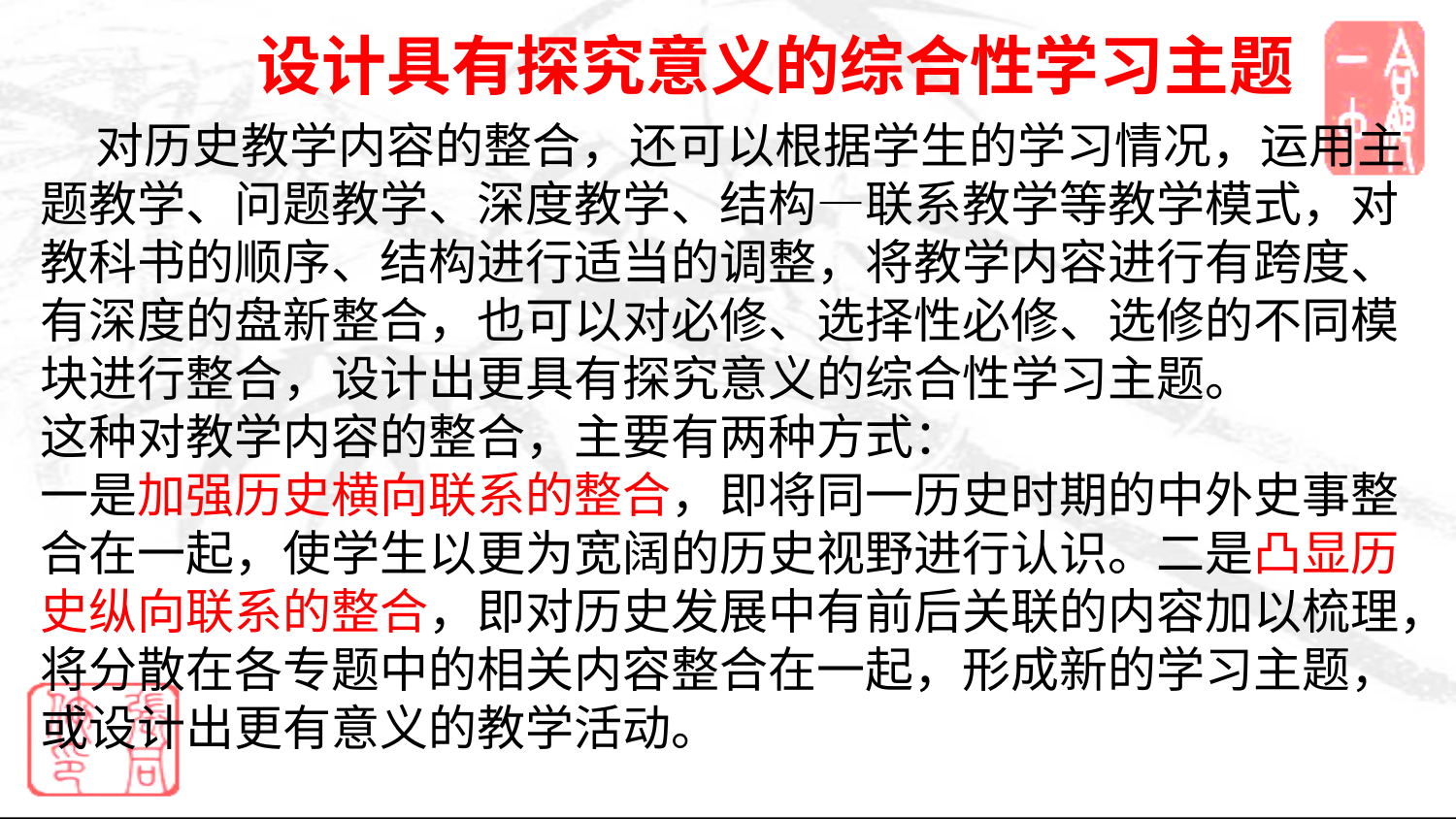

设计具有探究意义的综合性学习主题
    对历史教学内容的整合，还可以根据学生的学习情况，运用主题教学、问题教学、深度教学、结构—联系教学等教学模式，对教科书的顺序、结构进行适当的调整，将教学内容进行有跨度、有深度的盘新整合，也可以对必修、选择性必修、选修的不同模块进行整合，设计出更具有探究意义的综合性学习主题。
这种对教学内容的整合，主要有两种方式：
一是加强历史横向联系的整合，即将同一历史时期的中外史事整合在一起，使学生以更为宽阔的历史视野进行认识。二是凸显历史纵向联系的整合，即对历史发展中有前后关联的内容加以梳理，将分散在各专题中的相关内容整合在一起，形成新的学习主题，或设计出更有意义的教学活动。